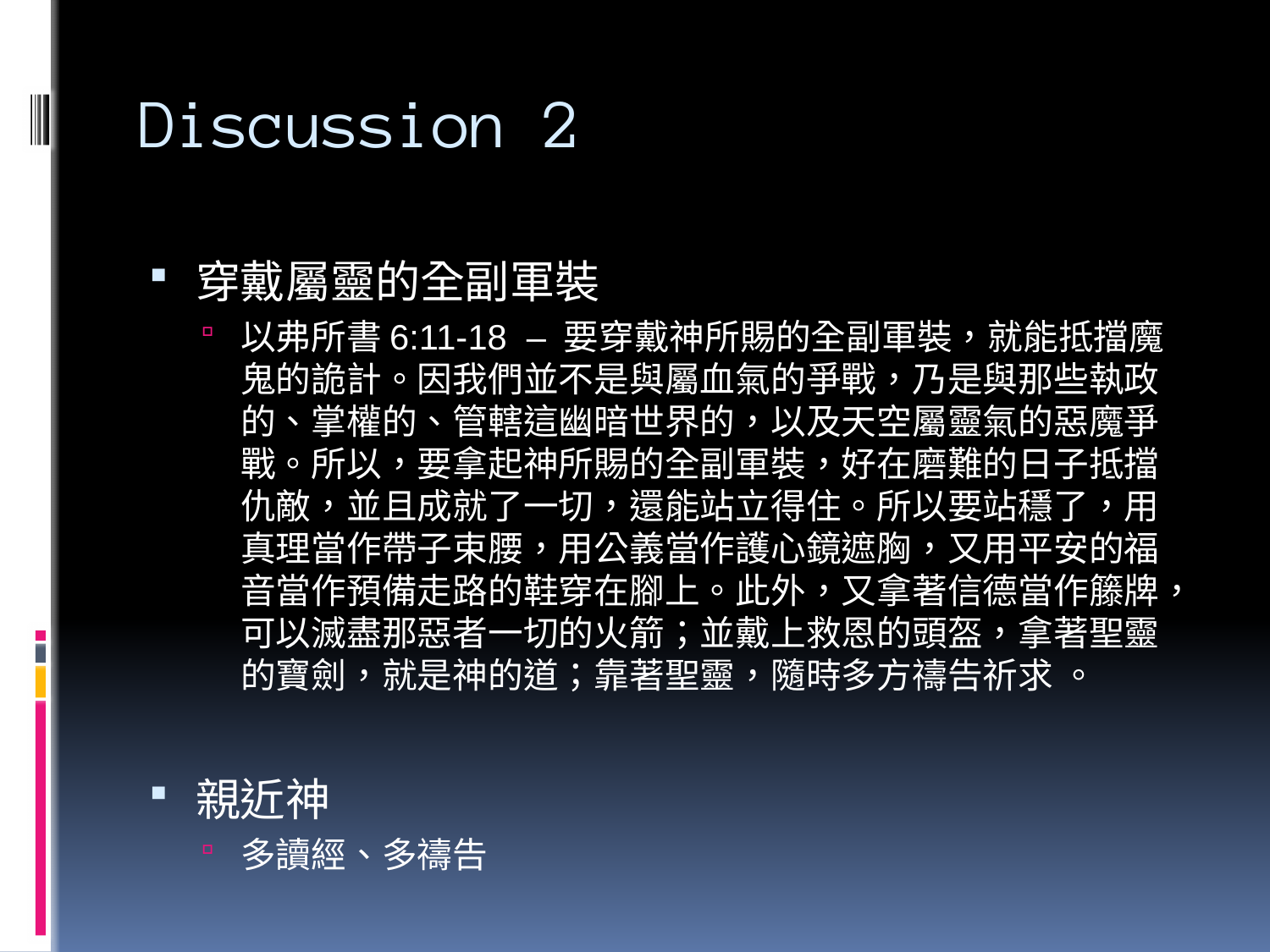

# Discussion 2
穿戴屬靈的全副軍裝
以弗所書6:11-18  – 要穿戴神所賜的全副軍裝，就能抵擋魔鬼的詭計。因我們並不是與屬血氣的爭戰，乃是與那些執政的、掌權的、管轄這幽暗世界的，以及天空屬靈氣的惡魔爭戰。所以，要拿起神所賜的全副軍裝，好在磨難的日子抵擋仇敵，並且成就了一切，還能站立得住。所以要站穩了，用真理當作帶子束腰，用公義當作護心鏡遮胸，又用平安的福音當作預備走路的鞋穿在腳上。此外，又拿著信德當作籐牌，可以滅盡那惡者一切的火箭；並戴上救恩的頭盔，拿著聖靈的寶劍，就是神的道；靠著聖靈，隨時多方禱告祈求 。

親近神
多讀經、多禱告